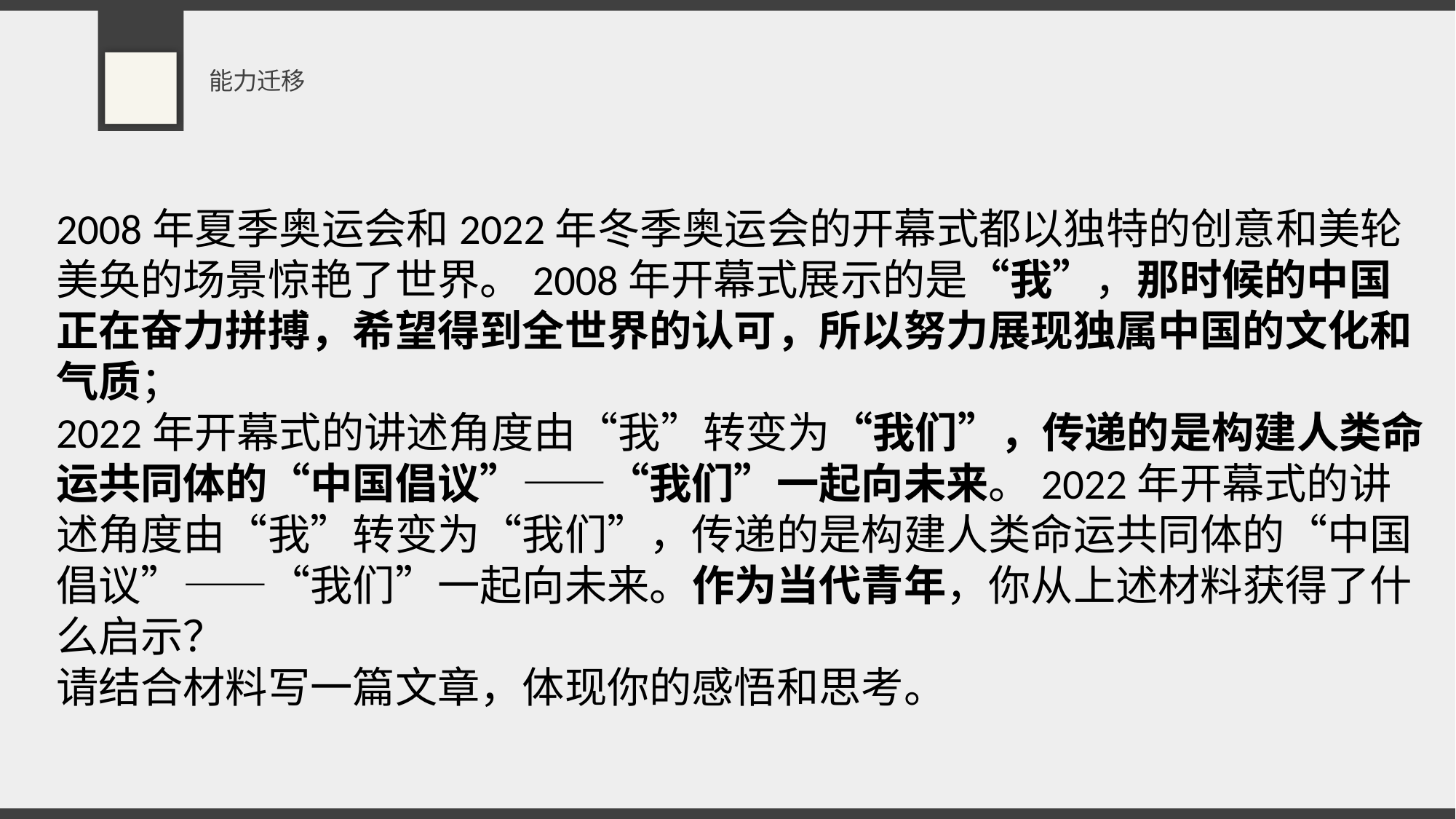

能力迁移
2008年夏季奥运会和2022年冬季奥运会的开幕式都以独特的创意和美轮美奂的场景惊艳了世界。2008年开幕式展示的是“我”，那时候的中国正在奋力拼搏，希望得到全世界的认可，所以努力展现独属中国的文化和气质；
2022年开幕式的讲述角度由“我”转变为“我们”，传递的是构建人类命运共同体的“中国倡议”——“我们”一起向未来。2022年开幕式的讲述角度由“我”转变为“我们”，传递的是构建人类命运共同体的“中国倡议”——“我们”一起向未来。作为当代青年，你从上述材料获得了什么启示？
请结合材料写一篇文章，体现你的感悟和思考。